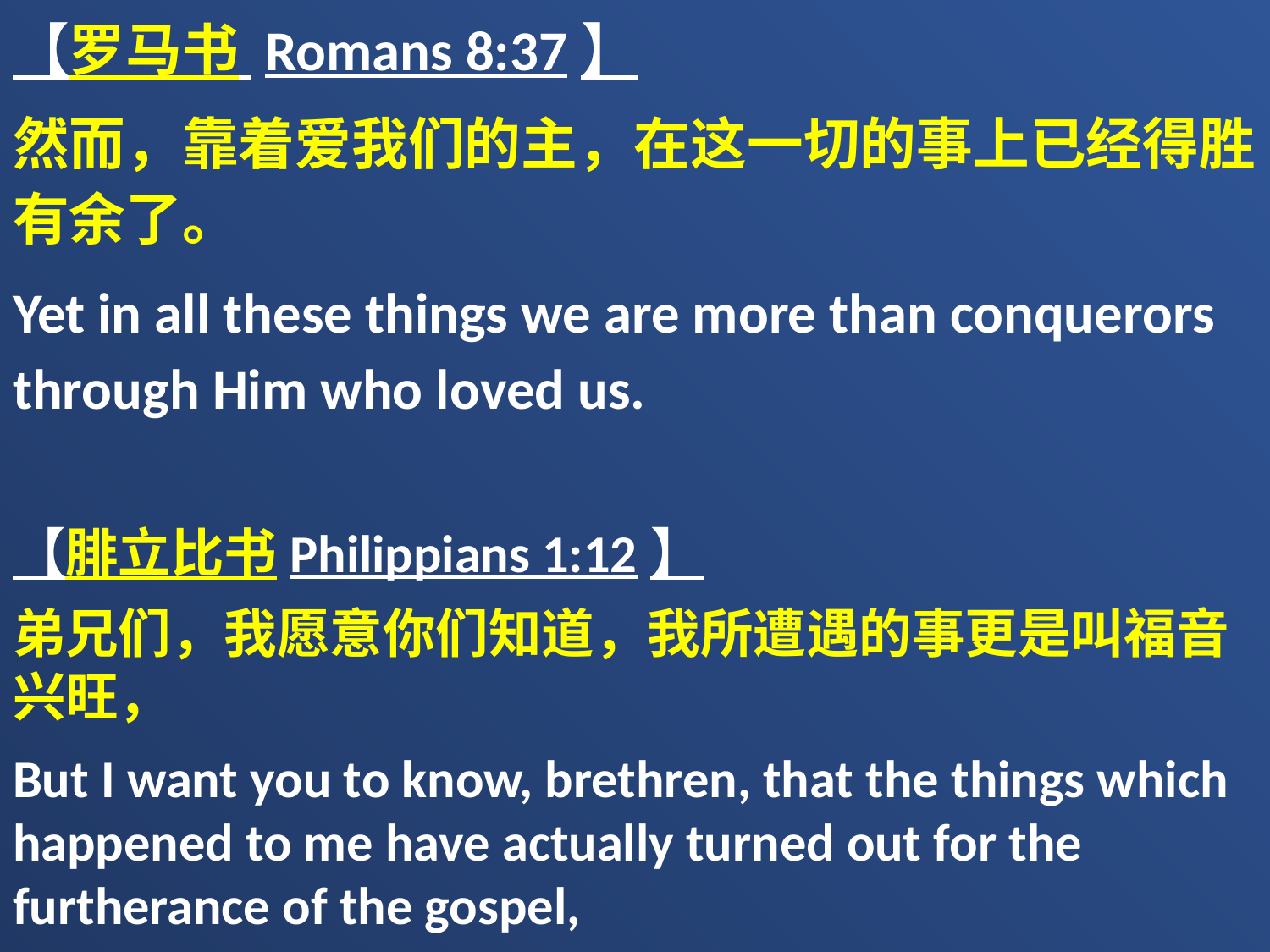

【罗马书 Romans 8:37】
然而，靠着爱我们的主，在这一切的事上已经得胜有余了。
Yet in all these things we are more than conquerors through Him who loved us.

【腓立比书Philippians 1:12】
弟兄们，我愿意你们知道，我所遭遇的事更是叫福音兴旺，
But I want you to know, brethren, that the things which happened to me have actually turned out for the furtherance of the gospel,